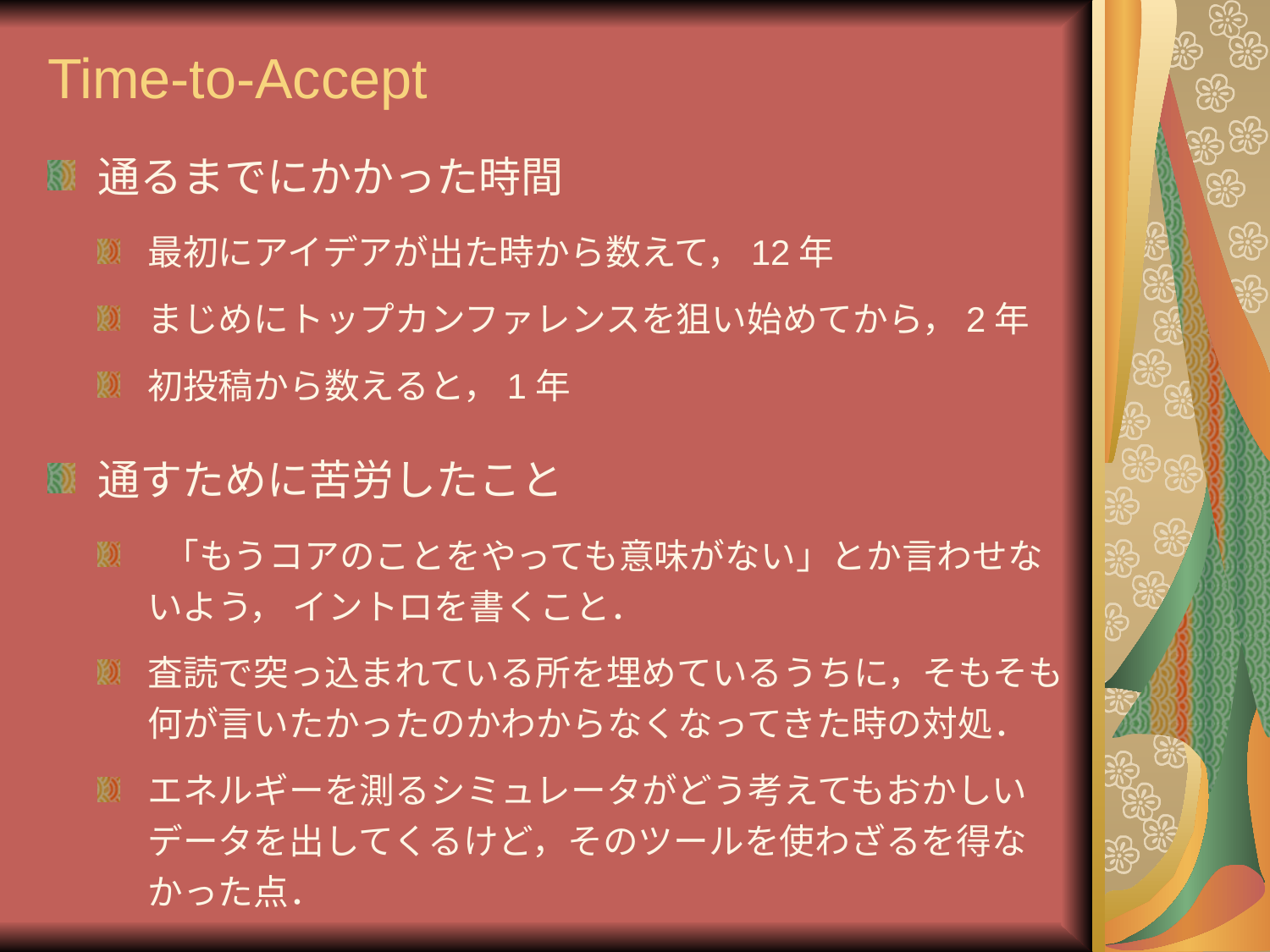

# Time-to-Accept
通るまでにかかった時間
最初にアイデアが出た時から数えて，12年
まじめにトップカンファレンスを狙い始めてから，2年
初投稿から数えると，1年
通すために苦労したこと
 「もうコアのことをやっても意味がない」とか言わせないよう， イントロを書くこと．
査読で突っ込まれている所を埋めているうちに，そもそも何が言いたかったのかわからなくなってきた時の対処．
エネルギーを測るシミュレータがどう考えてもおかしいデータを出してくるけど，そのツールを使わざるを得なかった点．